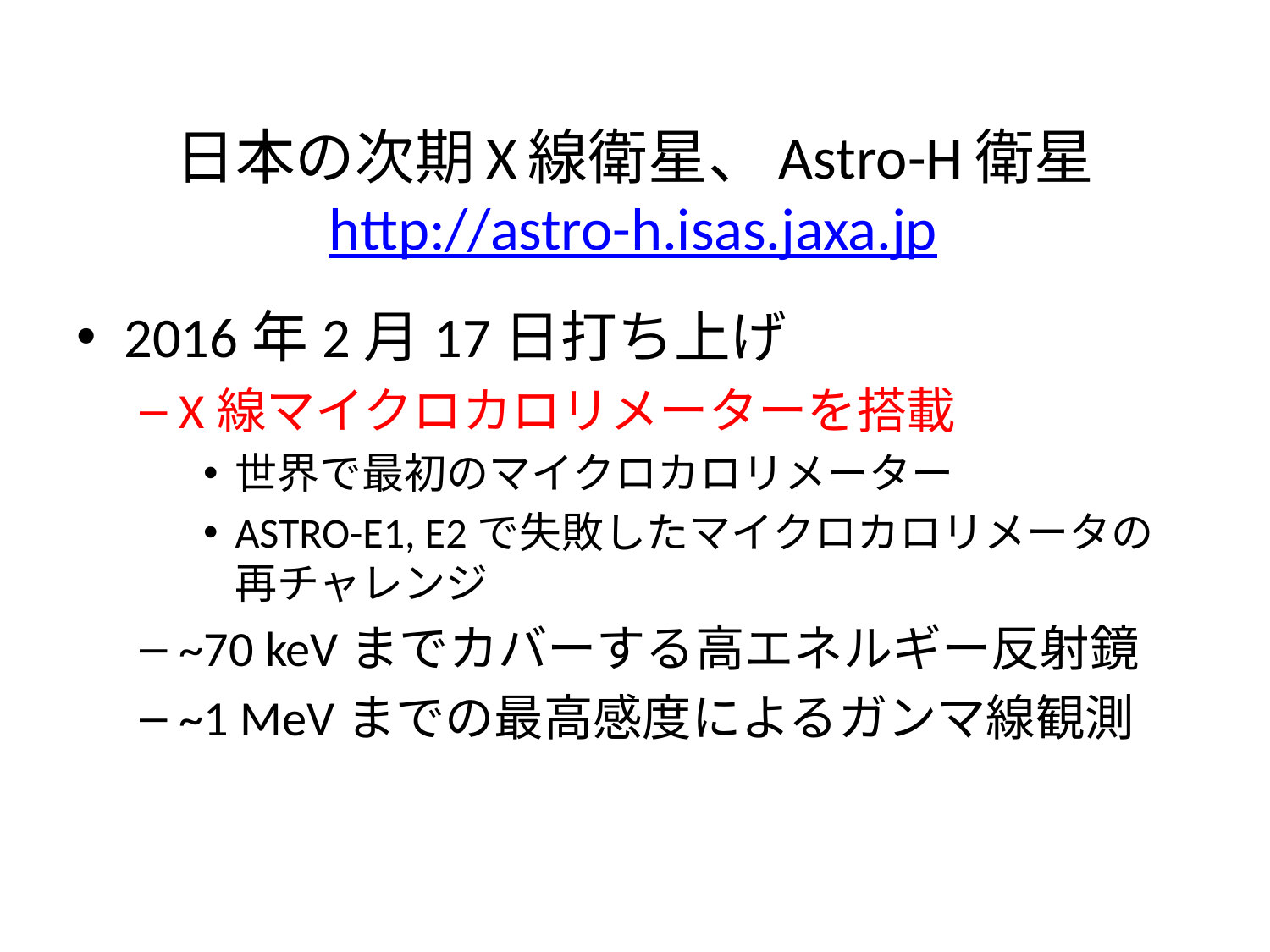

# 日本の次期X線衛星、Astro-H衛星 http://astro-h.isas.jaxa.jp
2016年2月17日打ち上げ
X線マイクロカロリメーターを搭載
世界で最初のマイクロカロリメーター
ASTRO-E1, E2で失敗したマイクロカロリメータの再チャレンジ
~70 keVまでカバーする高エネルギー反射鏡
~1 MeVまでの最高感度によるガンマ線観測

75